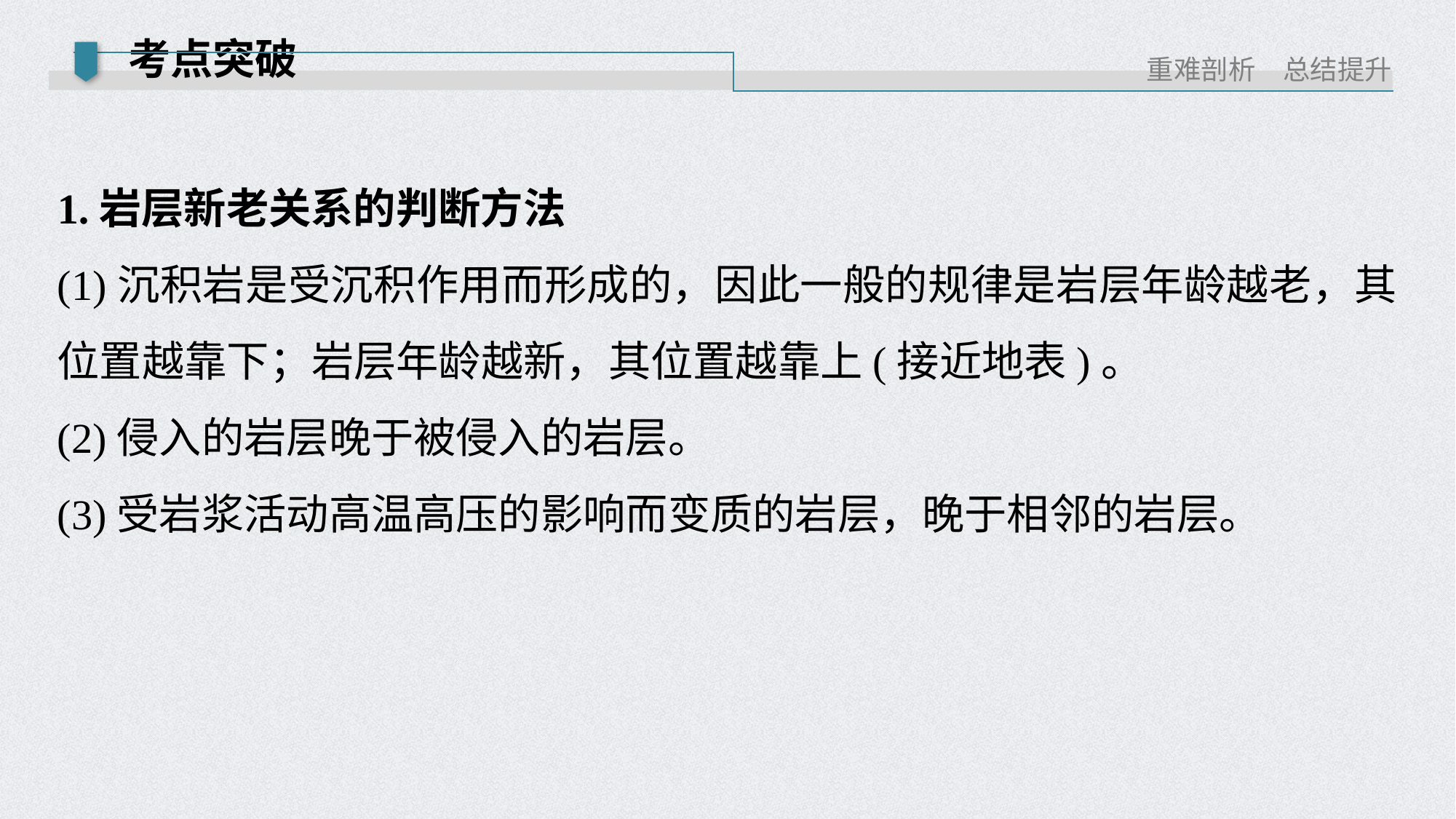

考点突破

重难剖析　总结提升

1.岩层新老关系的判断方法
(1)沉积岩是受沉积作用而形成的，因此一般的规律是岩层年龄越老，其位置越靠下；岩层年龄越新，其位置越靠上(接近地表)。
(2)侵入的岩层晚于被侵入的岩层。
(3)受岩浆活动高温高压的影响而变质的岩层，晚于相邻的岩层。